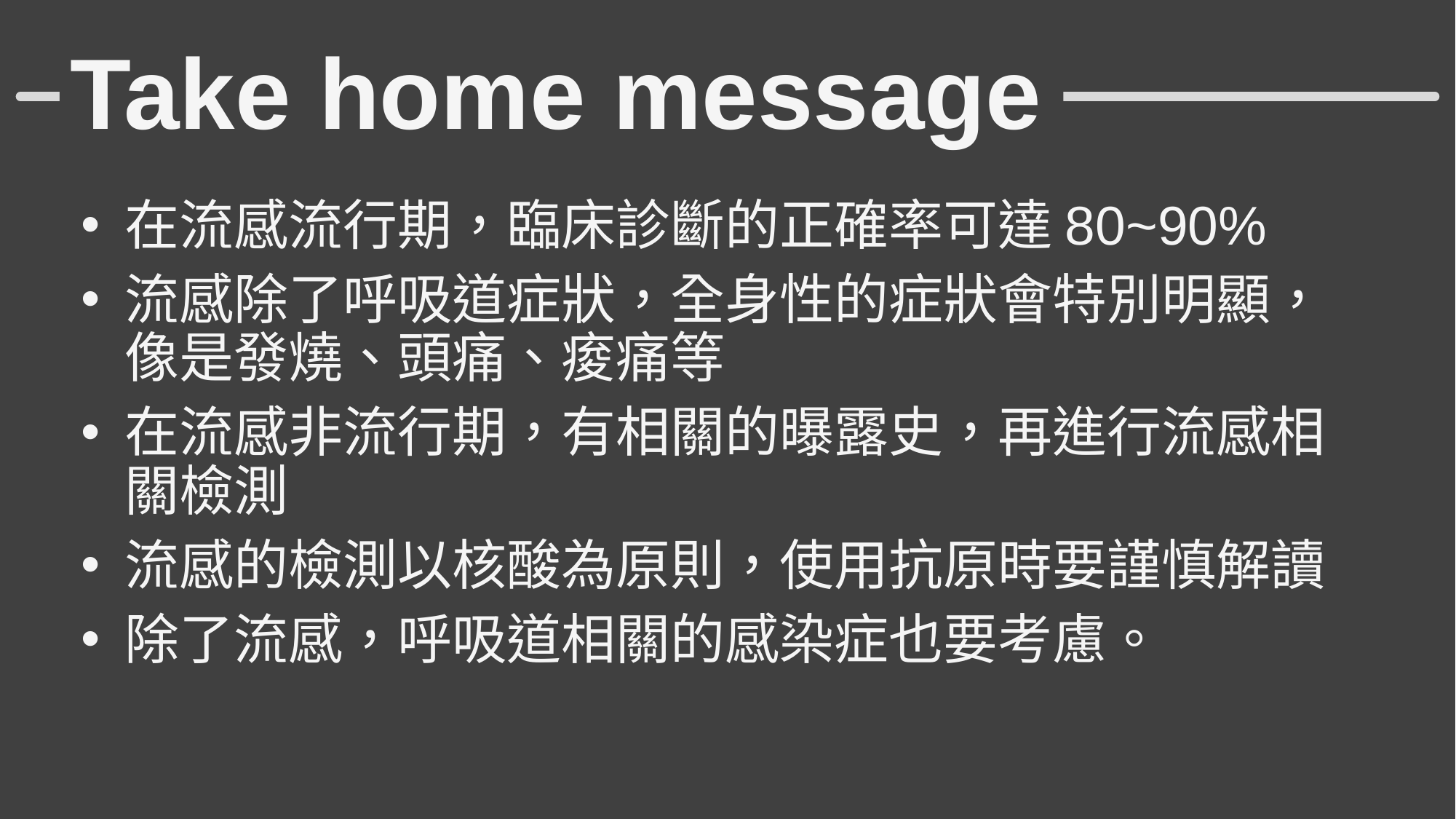

# Take home message
在流感流行期，臨床診斷的正確率可達80~90%
流感除了呼吸道症狀，全身性的症狀會特別明顯，像是發燒、頭痛、痠痛等
在流感非流行期，有相關的曝露史，再進行流感相關檢測
流感的檢測以核酸為原則，使用抗原時要謹慎解讀
除了流感，呼吸道相關的感染症也要考慮。